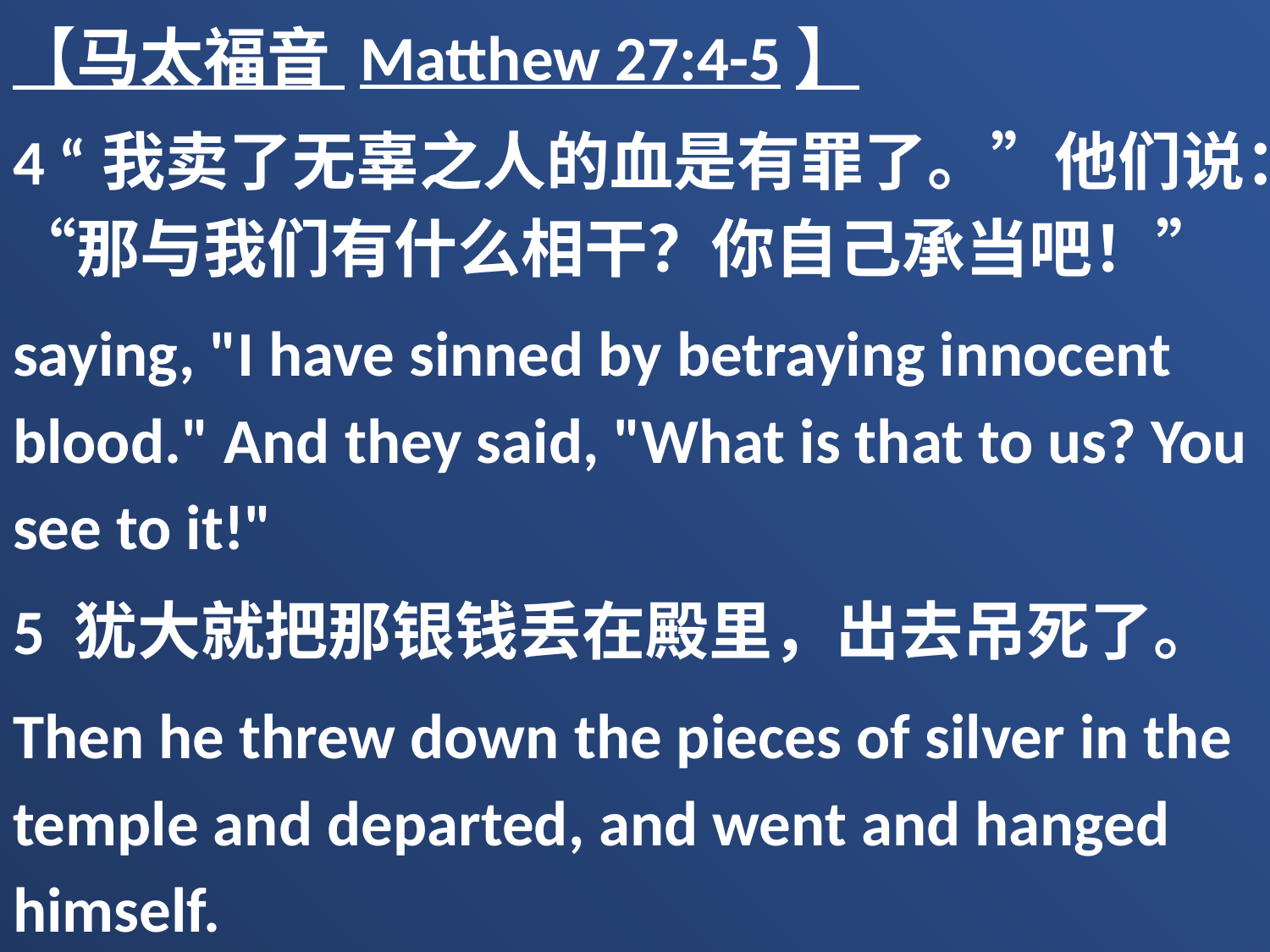

【马太福音 Matthew 27:4-5】
4 “我卖了无辜之人的血是有罪了。”他们说：“那与我们有什么相干？你自己承当吧！”
saying, "I have sinned by betraying innocent blood." And they said, "What is that to us? You see to it!"
5 犹大就把那银钱丢在殿里，出去吊死了。
Then he threw down the pieces of silver in the temple and departed, and went and hanged himself.